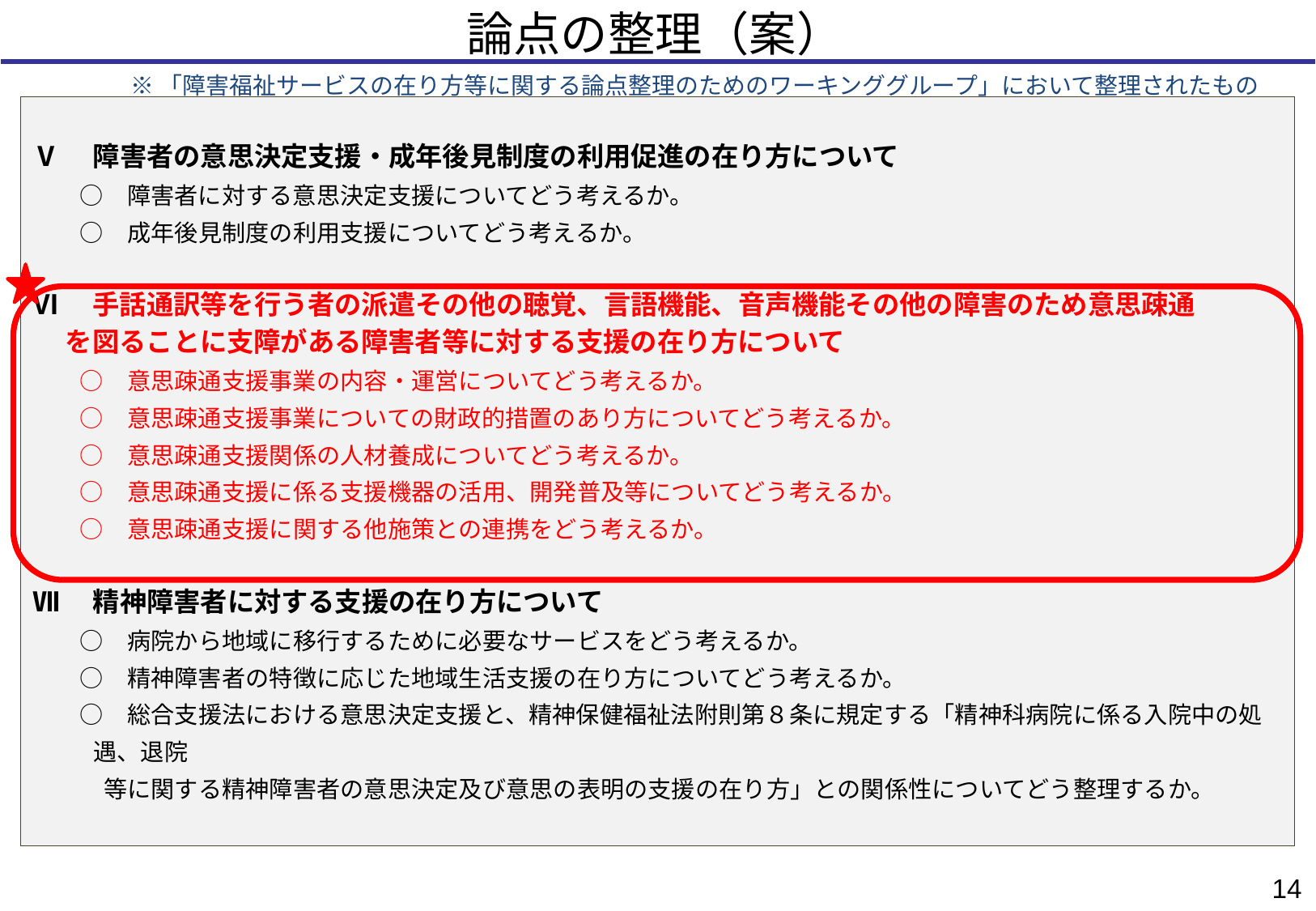

論点の整理（案）
※「障害福祉サービスの在り方等に関する論点整理のためのワーキンググループ」において整理されたもの

Ⅴ　障害者の意思決定支援・成年後見制度の利用促進の在り方について
　　○　障害者に対する意思決定支援についてどう考えるか。
　　○　成年後見制度の利用支援についてどう考えるか。

Ⅵ　手話通訳等を行う者の派遣その他の聴覚、言語機能、音声機能その他の障害のため意思疎通
　 を図ることに支障がある障害者等に対する支援の在り方について
　　○　意思疎通支援事業の内容・運営についてどう考えるか。
　　○　意思疎通支援事業についての財政的措置のあり方についてどう考えるか。
　　○　意思疎通支援関係の人材養成についてどう考えるか。
　　○　意思疎通支援に係る支援機器の活用、開発普及等についてどう考えるか。
　　○　意思疎通支援に関する他施策との連携をどう考えるか。

Ⅶ　精神障害者に対する支援の在り方について
　　○　病院から地域に移行するために必要なサービスをどう考えるか。
　　○　精神障害者の特徴に応じた地域生活支援の在り方についてどう考えるか。
　　○　総合支援法における意思決定支援と、精神保健福祉法附則第８条に規定する「精神科病院に係る入院中の処遇、退院
　　　等に関する精神障害者の意思決定及び意思の表明の支援の在り方」との関係性についてどう整理するか。

14